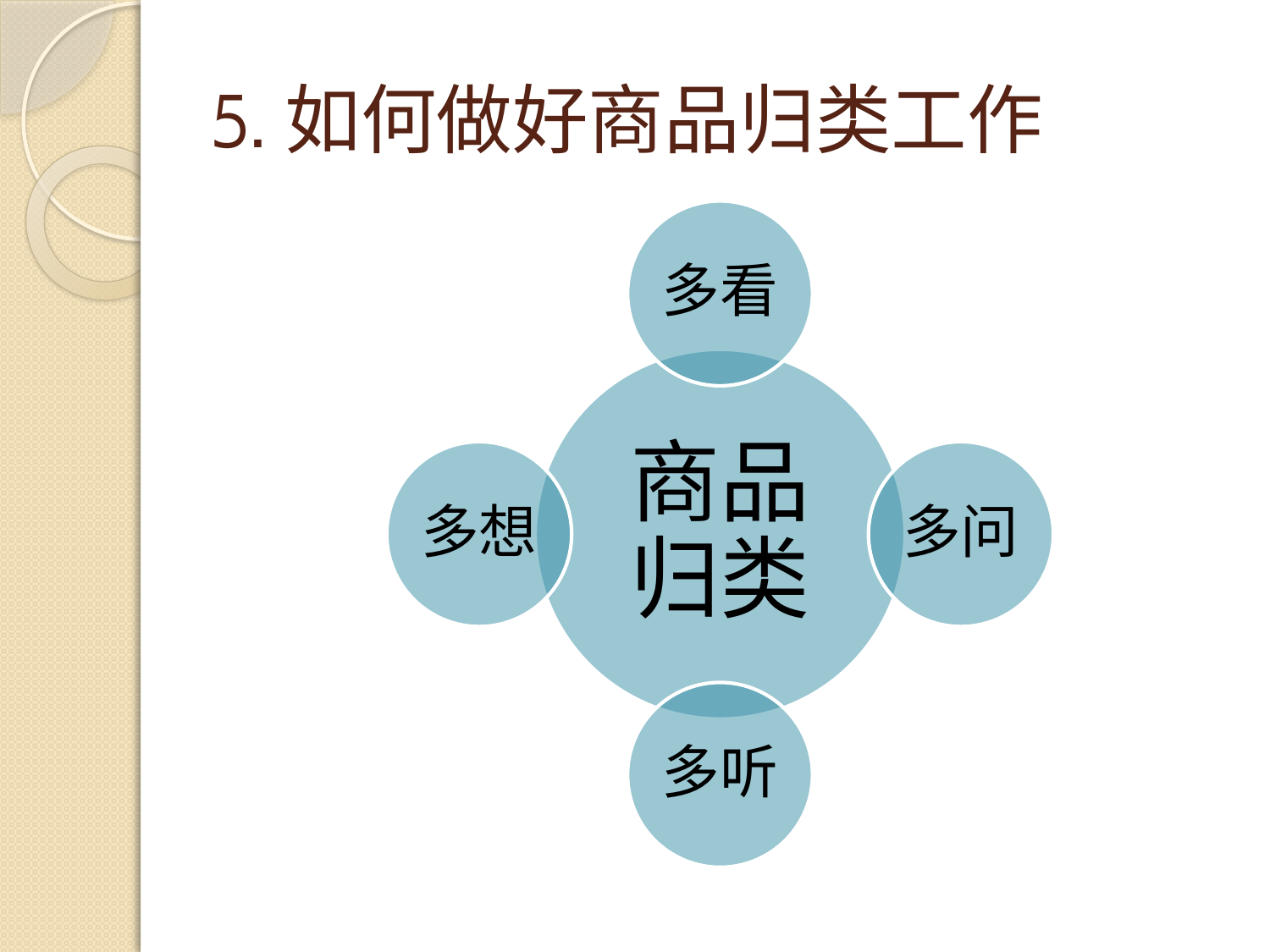

# 5.如何做好商品归类工作
商品归类
多看
多问
多听
多想